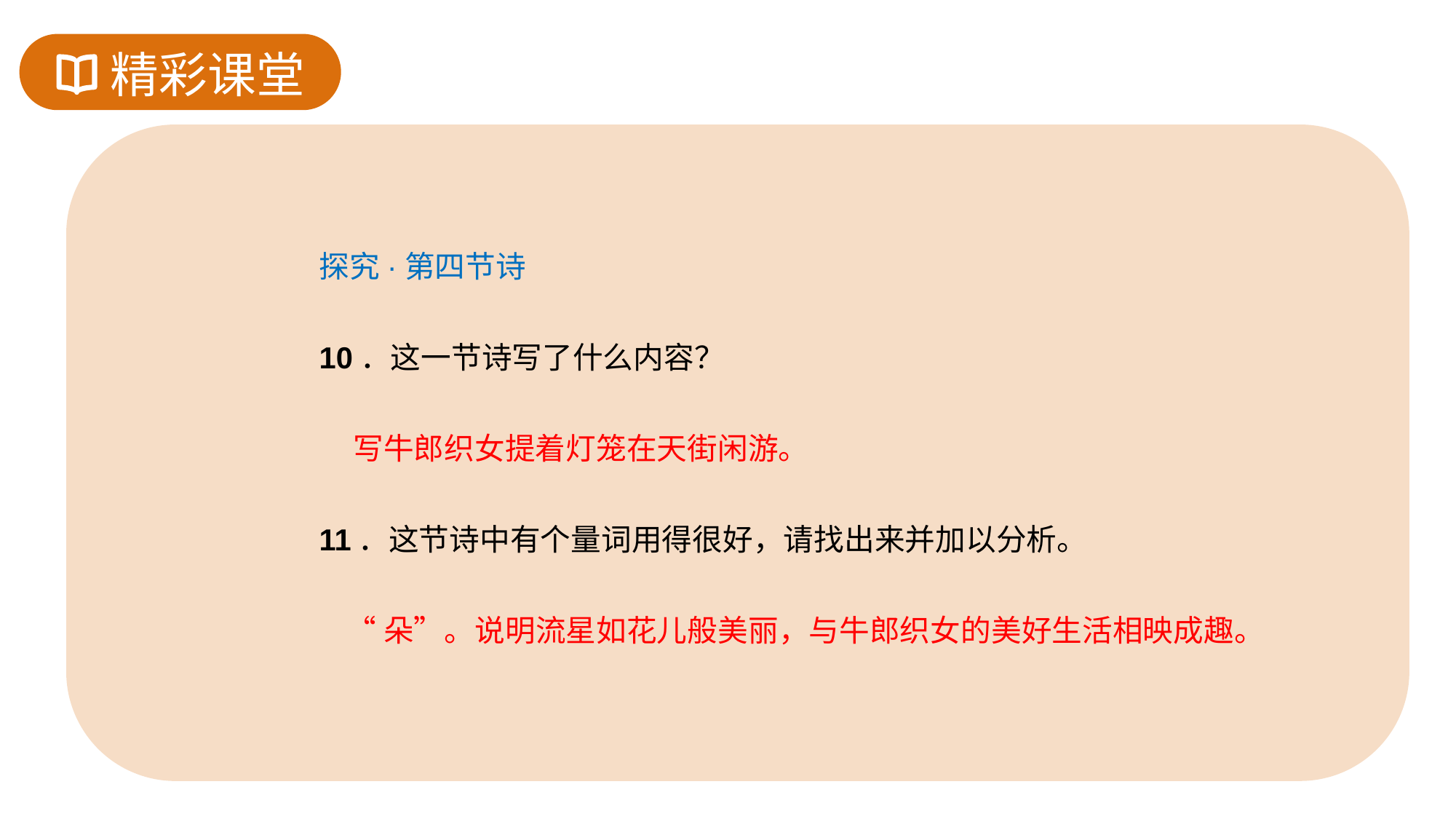

精彩课堂

探究·第四节诗
10．这一节诗写了什么内容？
    写牛郎织女提着灯笼在天街闲游。
11．这节诗中有个量词用得很好，请找出来并加以分析。
    “朵”。说明流星如花儿般美丽，与牛郎织女的美好生活相映成趣。